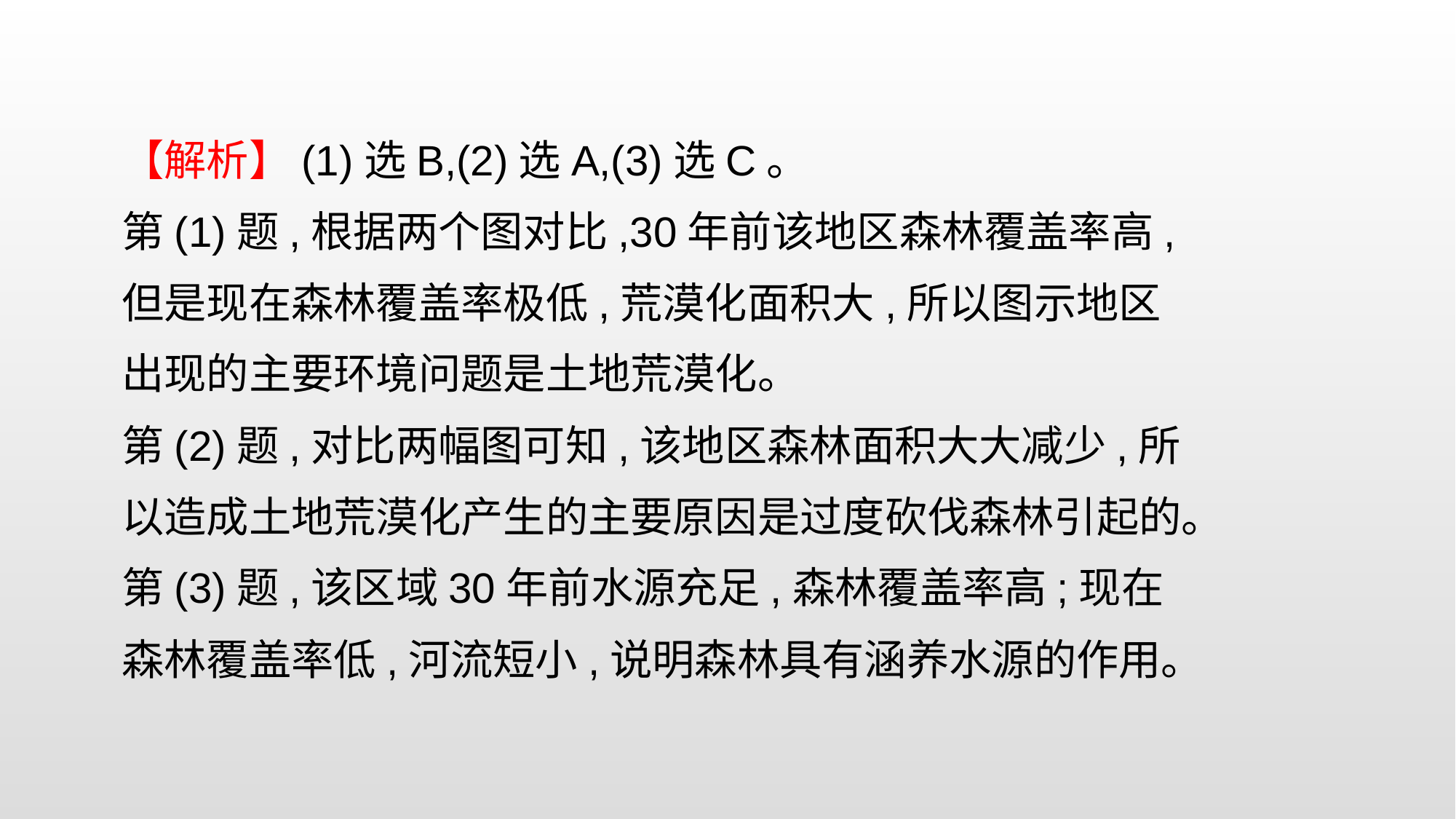

【解析】(1)选B,(2)选A,(3)选C。
第(1)题,根据两个图对比,30年前该地区森林覆盖率高,但是现在森林覆盖率极低,荒漠化面积大,所以图示地区出现的主要环境问题是土地荒漠化。
第(2)题,对比两幅图可知,该地区森林面积大大减少,所以造成土地荒漠化产生的主要原因是过度砍伐森林引起的。
第(3)题,该区域30年前水源充足,森林覆盖率高;现在森林覆盖率低,河流短小,说明森林具有涵养水源的作用。